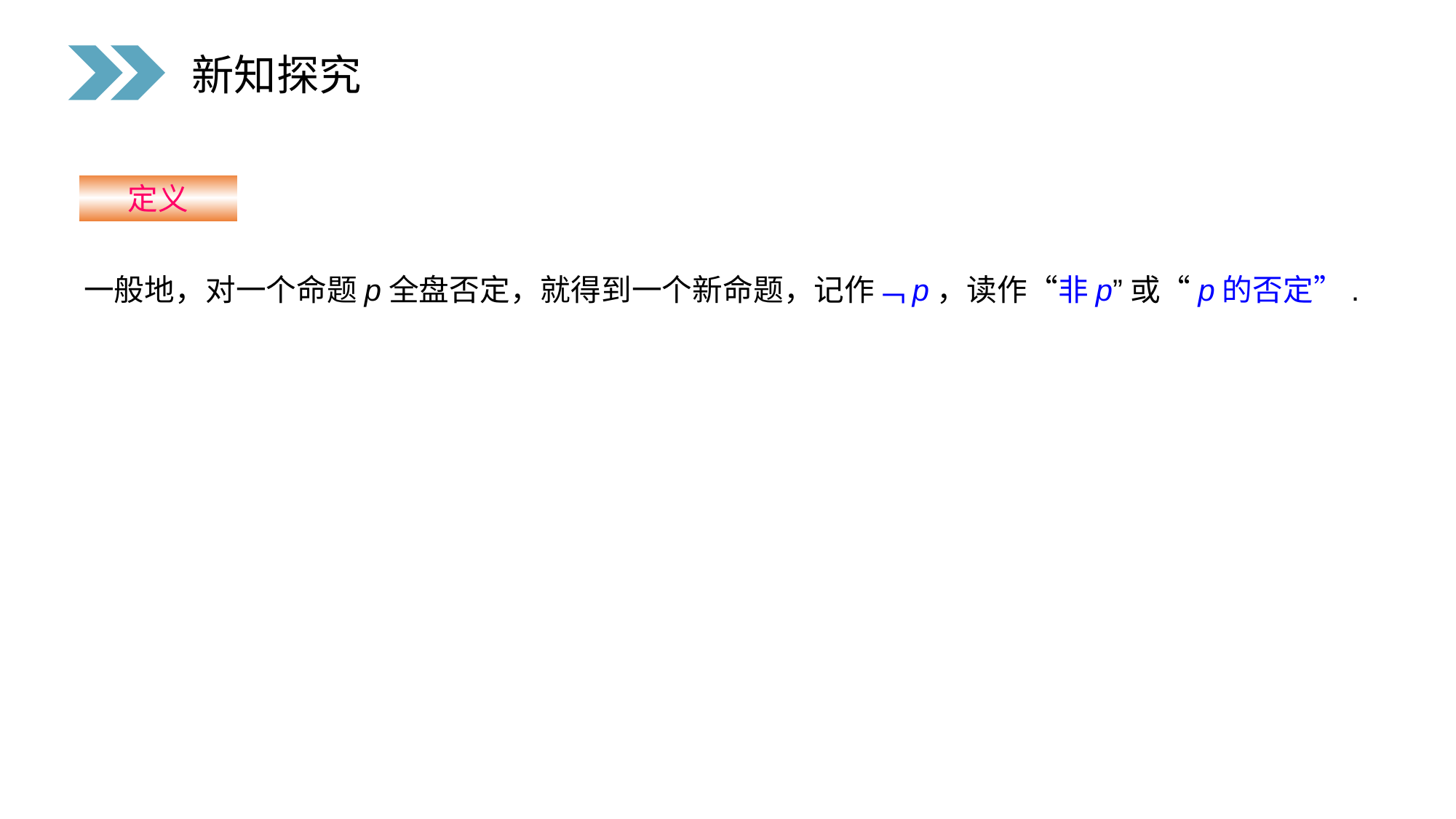

新知探究
定义
    一般地，对一个命题p全盘否定，就得到一个新命题，记作﹁p，读作“非p”或“p的否定”.